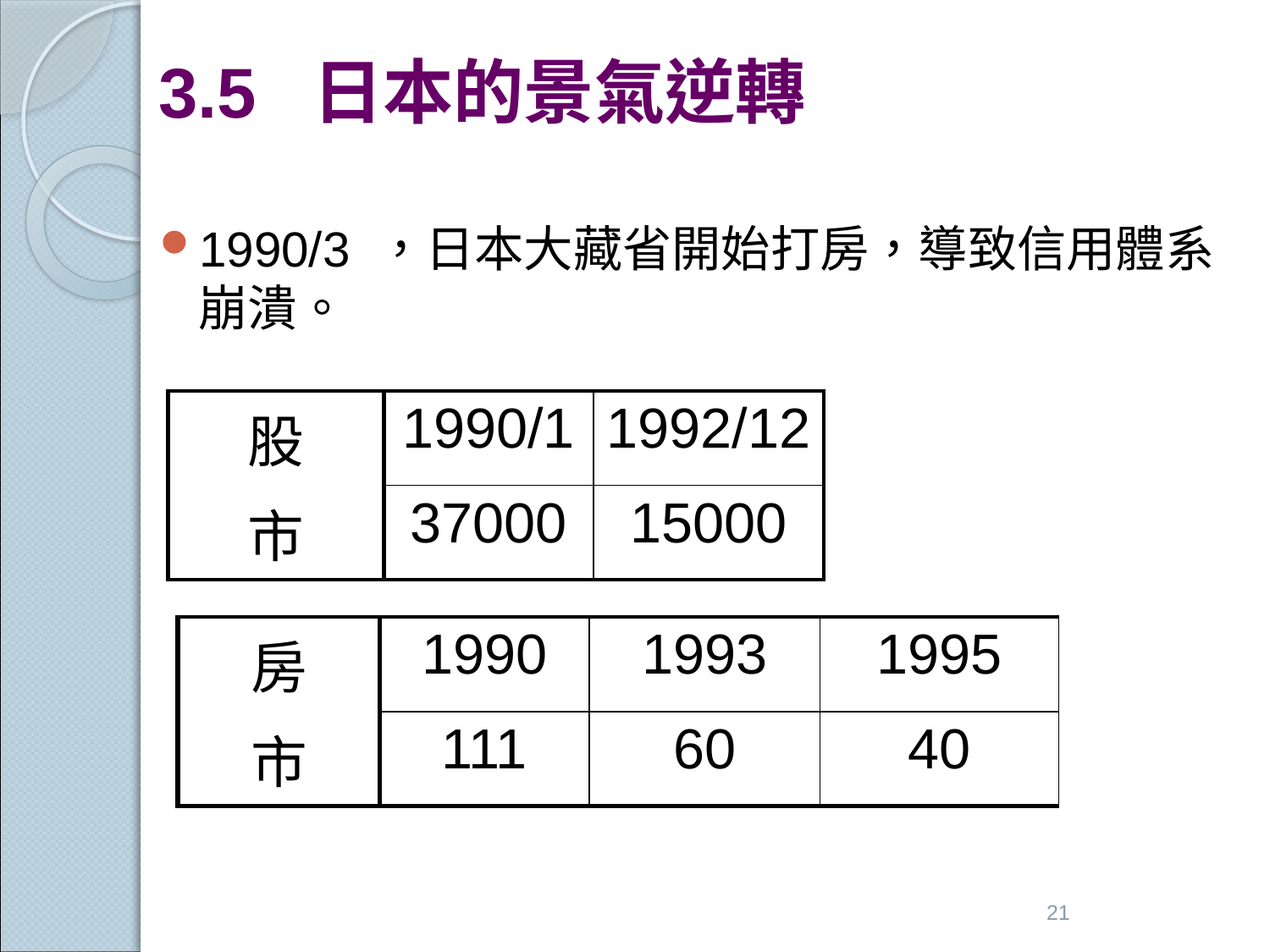

# 3.5  日本的景氣逆轉
1990/3 ，日本大藏省開始打房，導致信用體系崩潰。
| 股 | 1990/1 | 1992/12 |
| --- | --- | --- |
| 市 | 37000 | 15000 |
| 房 | 1990 | 1993 | 1995 |
| --- | --- | --- | --- |
| 市 | 111 | 60 | 40 |
21